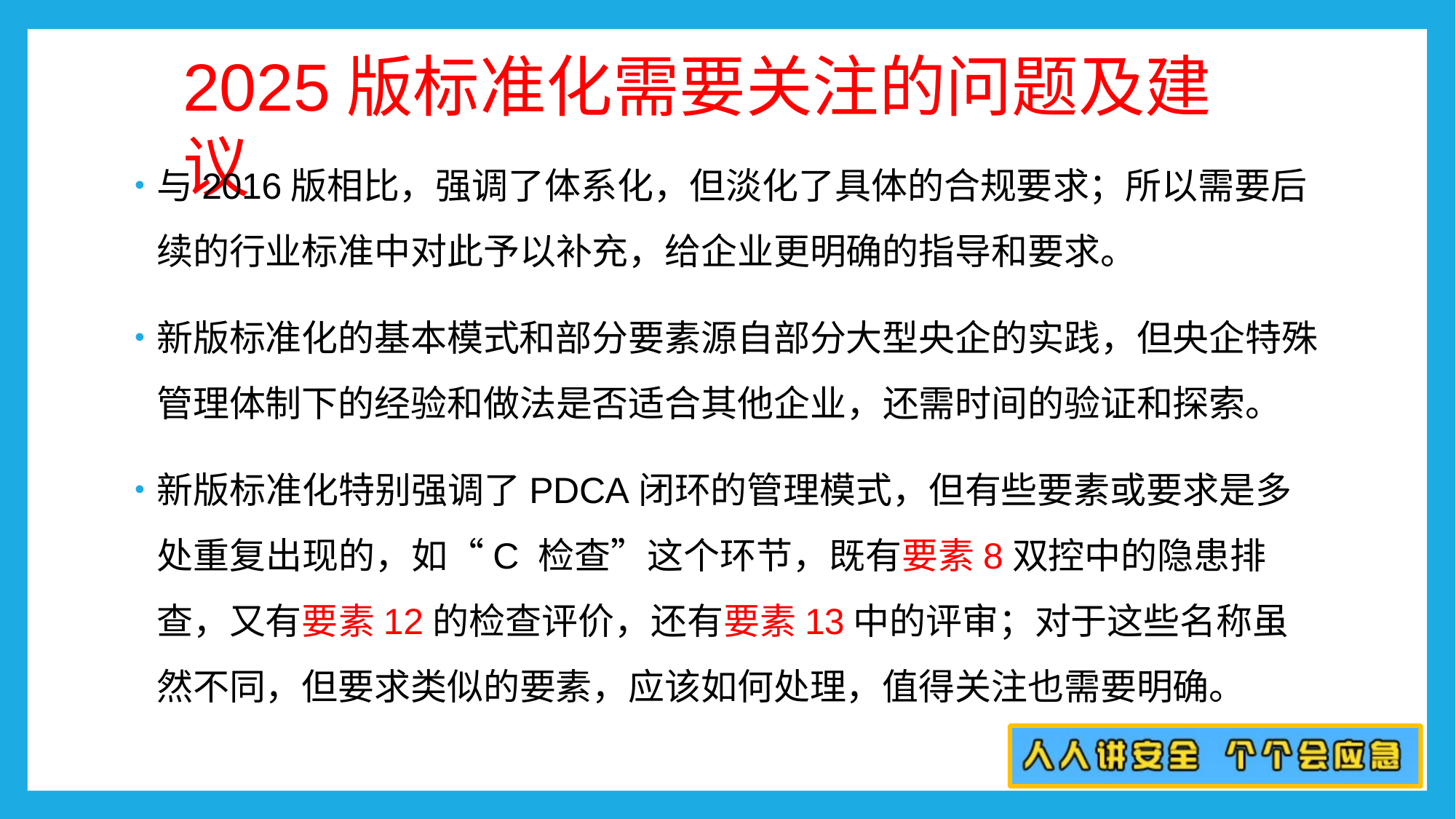

# 2025版标准化需要关注的问题及建议
与2016版相比，强调了体系化，但淡化了具体的合规要求；所以需要后续的行业标准中对此予以补充，给企业更明确的指导和要求。
新版标准化的基本模式和部分要素源自部分大型央企的实践，但央企特殊管理体制下的经验和做法是否适合其他企业，还需时间的验证和探索。
新版标准化特别强调了PDCA闭环的管理模式，但有些要素或要求是多处重复出现的，如“C 检查”这个环节，既有要素8双控中的隐患排查，又有要素12的检查评价，还有要素13中的评审；对于这些名称虽然不同，但要求类似的要素，应该如何处理，值得关注也需要明确。